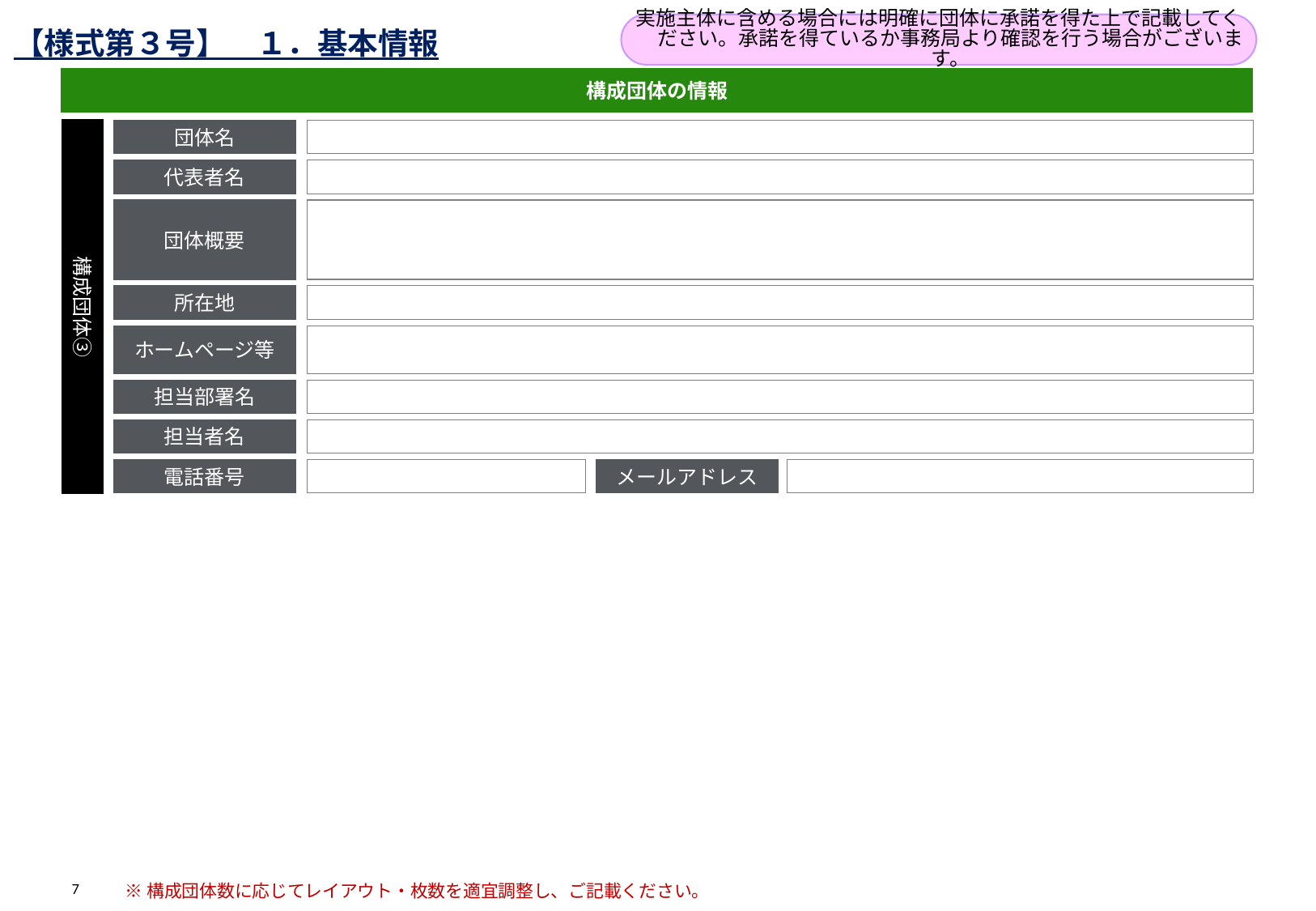

【様式第３号】　１．基本情報
実施主体に含める場合には明確に団体に承諾を得た上で記載してください。承諾を得ているか事務局より確認を行う場合がございます。
提案フォーマット案
構成団体の情報
構成団体③
団体名

代表者名

団体概要

所在地

ホームページ等

担当部署名

担当者名
電話番号

メールアドレス

※構成団体数に応じてレイアウト・枚数を適宜調整し、ご記載ください。
7